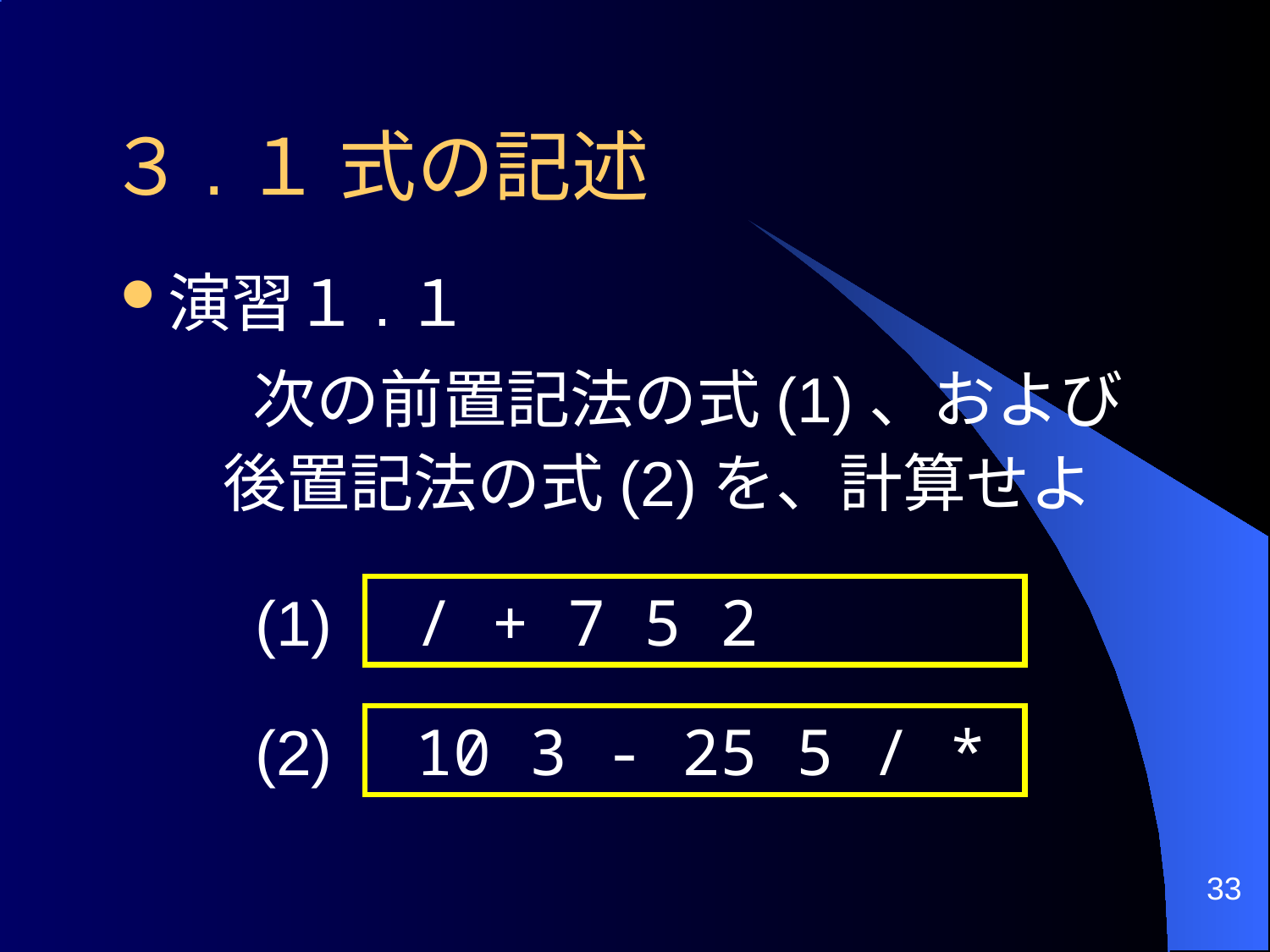

# ３.１ 式の記述
演習１.１
	 次の前置記法の式(1)、および後置記法の式(2)を、計算せよ
 (1)
 / + 7 5 2
 (2)
 10 3 - 25 5 / *
33